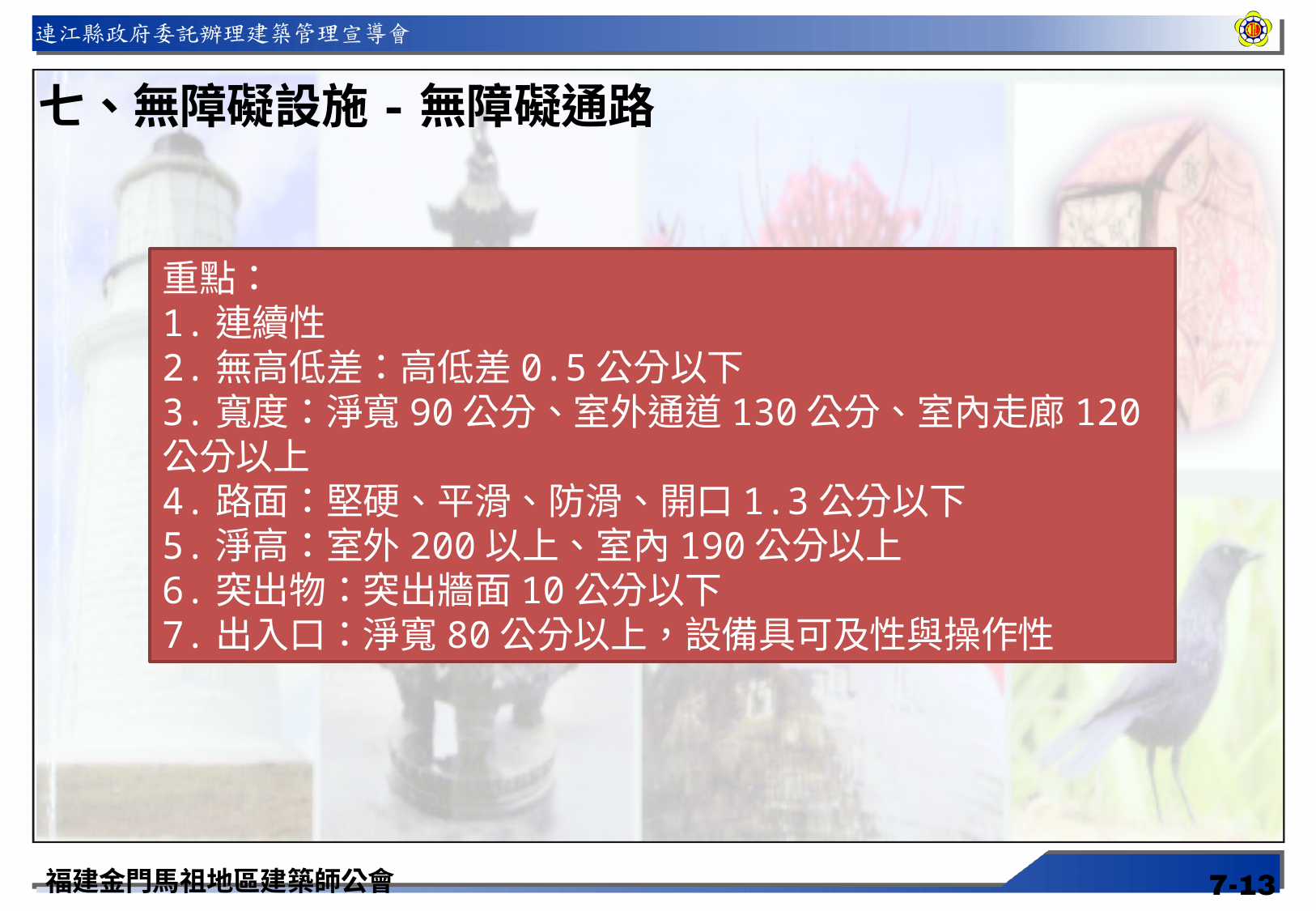

七、無障礙設施-無障礙通路
重點：
1.連續性
2.無高低差：高低差0.5公分以下
3.寬度：淨寬90公分、室外通道130公分、室內走廊120公分以上
4.路面：堅硬、平滑、防滑、開口1.3公分以下
5.淨高：室外200以上、室內190公分以上
6.突出物：突出牆面10公分以下
7.出入口：淨寬80公分以上，設備具可及性與操作性
福建金門馬祖地區建築師公會
7-13